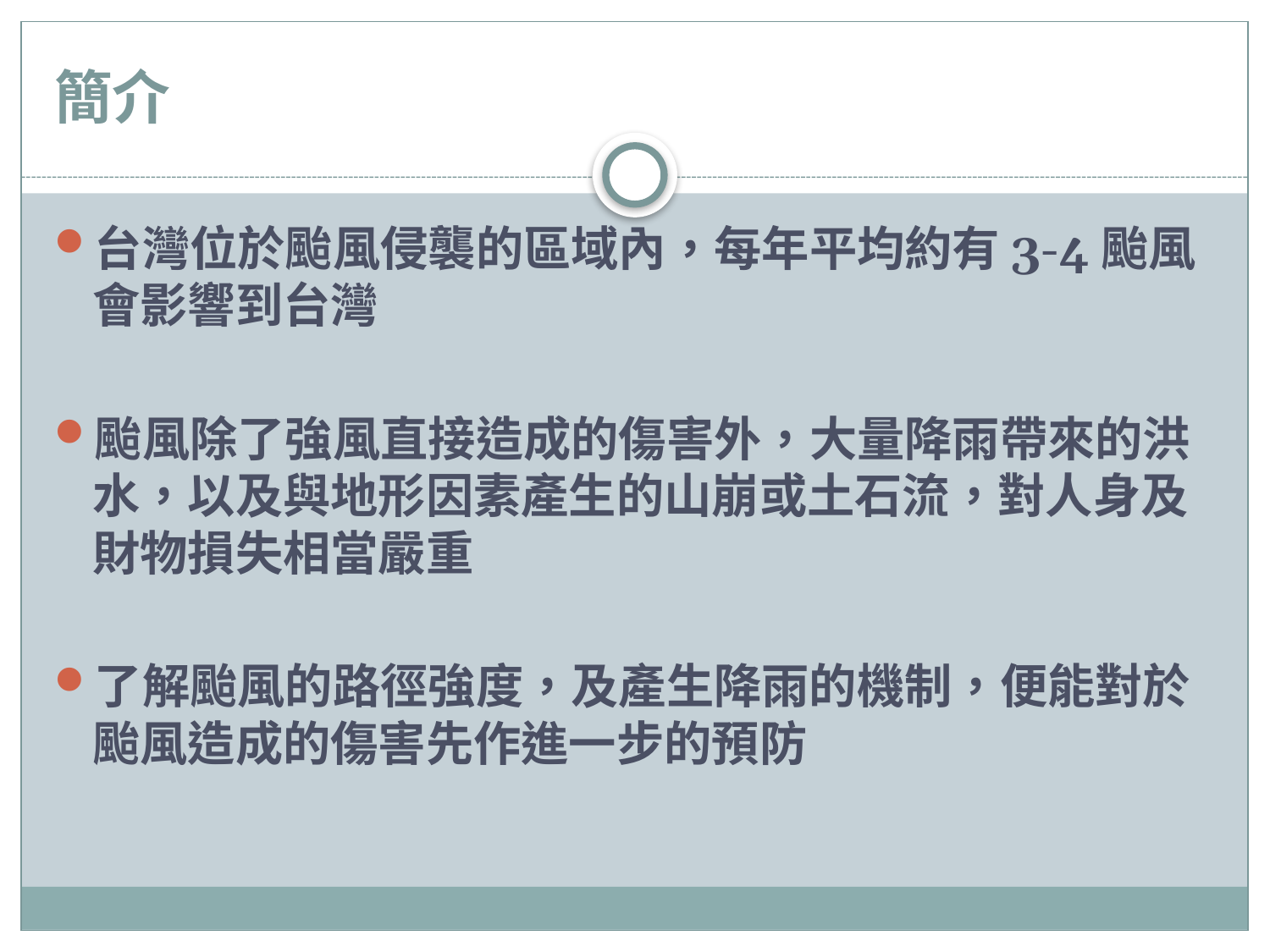

# 簡介
台灣位於颱風侵襲的區域內，每年平均約有3-4颱風會影響到台灣

颱風除了強風直接造成的傷害外，大量降雨帶來的洪水，以及與地形因素產生的山崩或土石流，對人身及財物損失相當嚴重

了解颱風的路徑強度，及產生降雨的機制，便能對於颱風造成的傷害先作進一步的預防